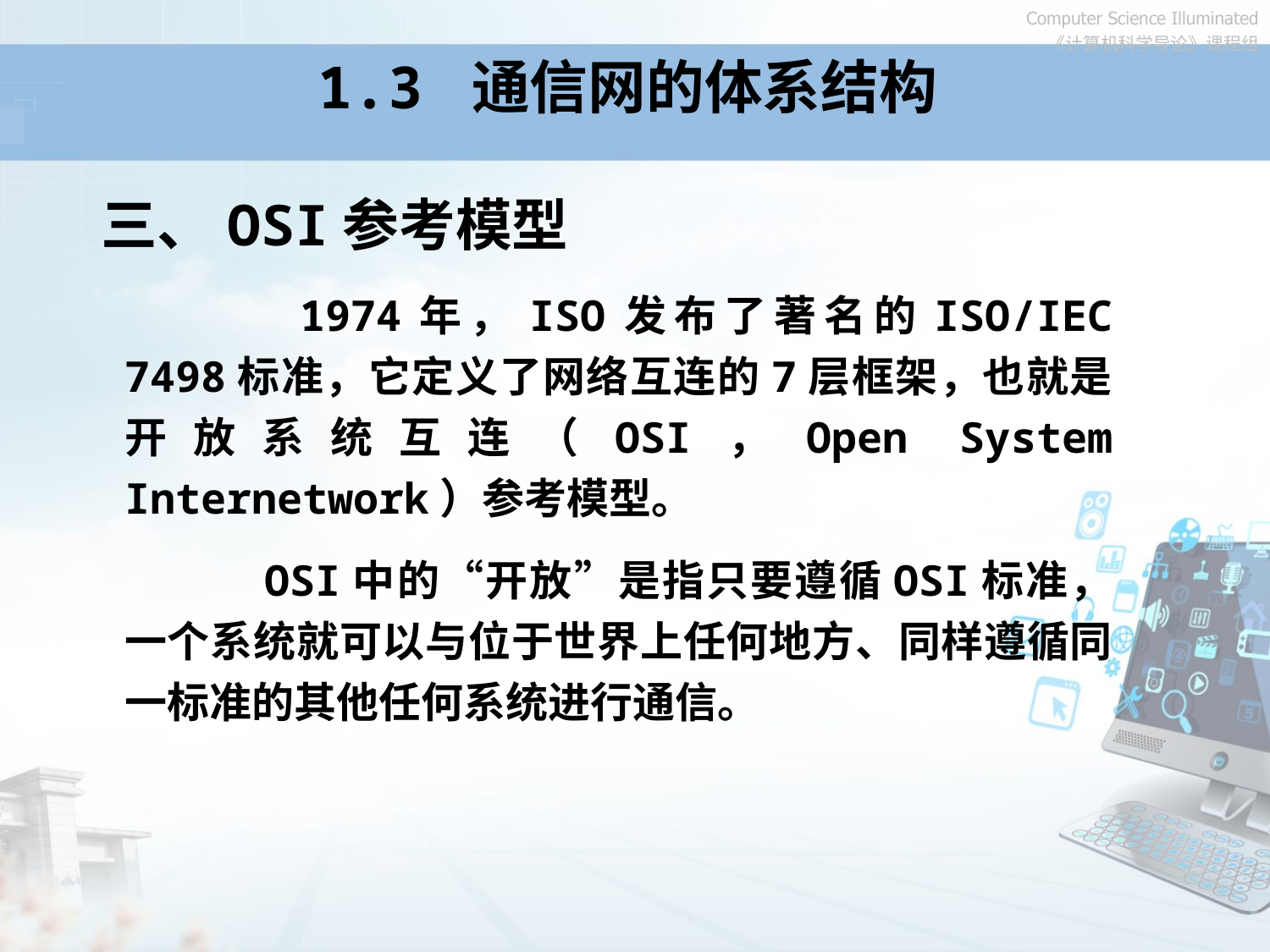

# 1.3 通信网的体系结构
三、OSI参考模型
      1974年，ISO发布了著名的ISO/IEC 7498标准，它定义了网络互连的7层框架，也就是开放系统互连（OSI，Open System Internetwork）参考模型。
      OSI中的“开放”是指只要遵循OSI标准，一个系统就可以与位于世界上任何地方、同样遵循同一标准的其他任何系统进行通信。